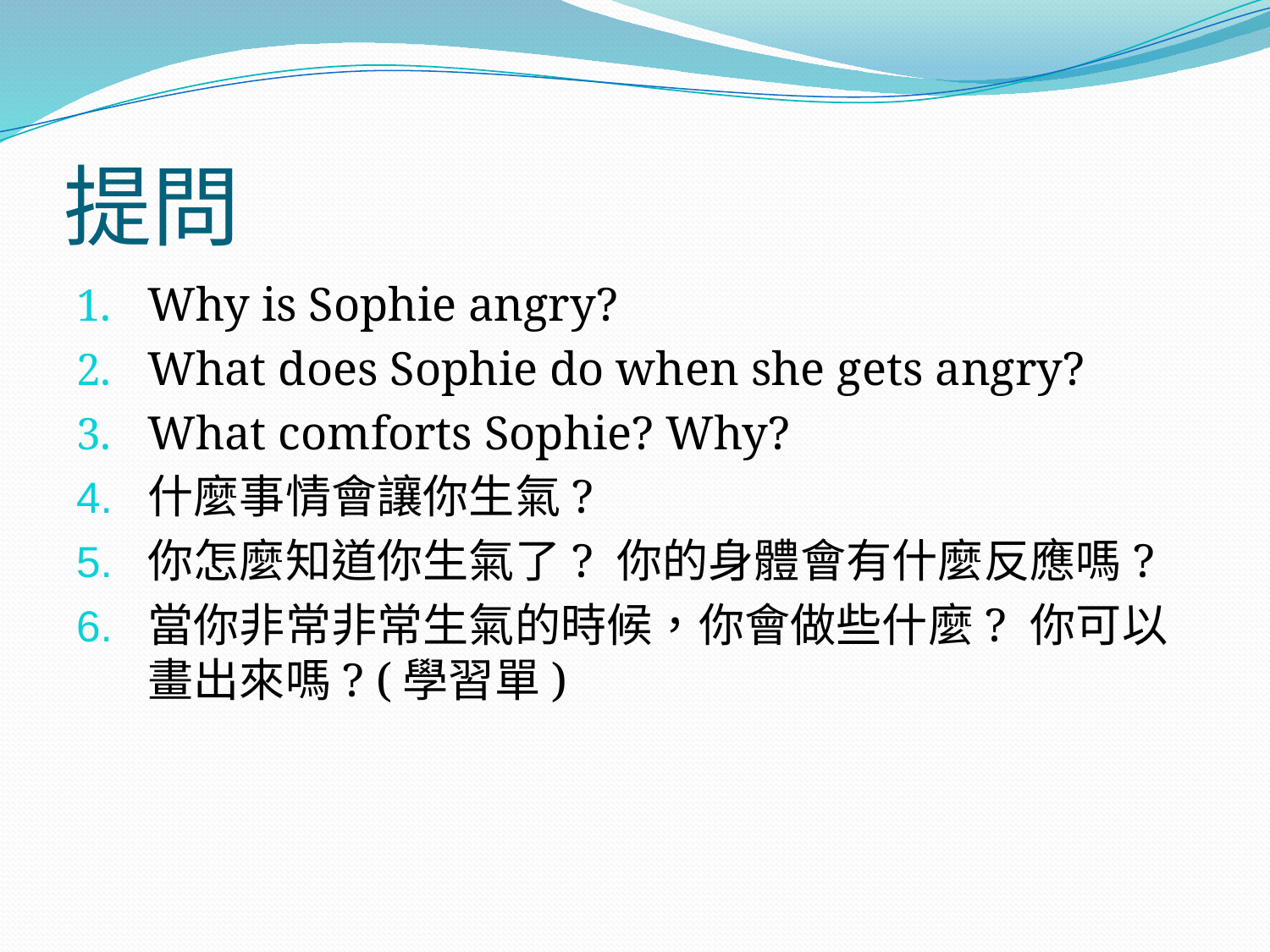

# 提問
Why is Sophie angry?
What does Sophie do when she gets angry?
What comforts Sophie? Why?
什麼事情會讓你生氣?
你怎麼知道你生氣了? 你的身體會有什麼反應嗎?
當你非常非常生氣的時候，你會做些什麼? 你可以畫出來嗎? (學習單)